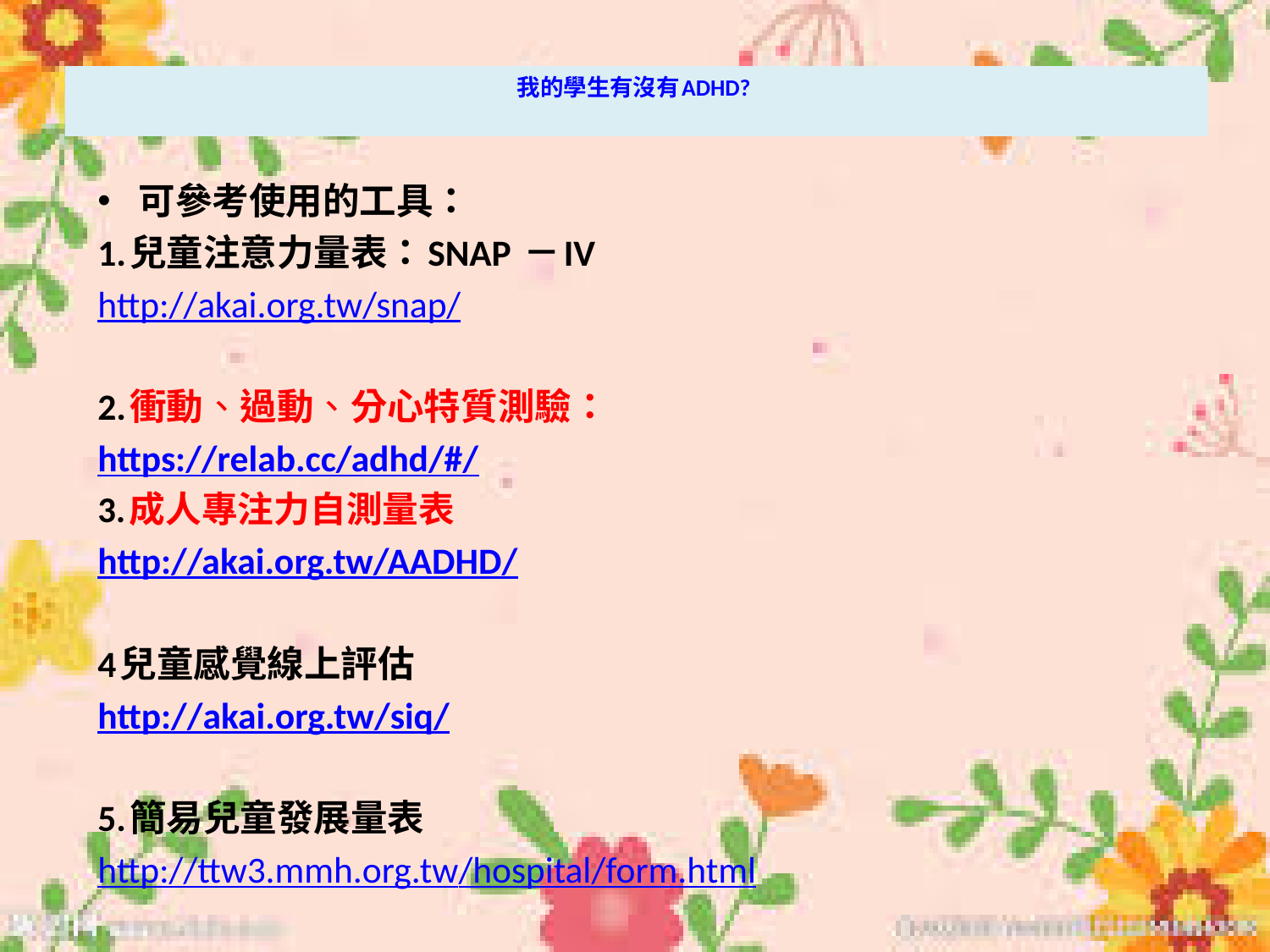

# 我的學生有沒有ADHD?

可參考使用的工具：
1.兒童注意力量表：SNAP －IV
http://akai.org.tw/snap/

2.衝動、過動、分心特質測驗：
https://relab.cc/adhd/#/
3.成人專注力自測量表
http://akai.org.tw/AADHD/

4兒童感覺線上評估
http://akai.org.tw/siq/

5.簡易兒童發展量表
http://ttw3.mmh.org.tw/hospital/form.html